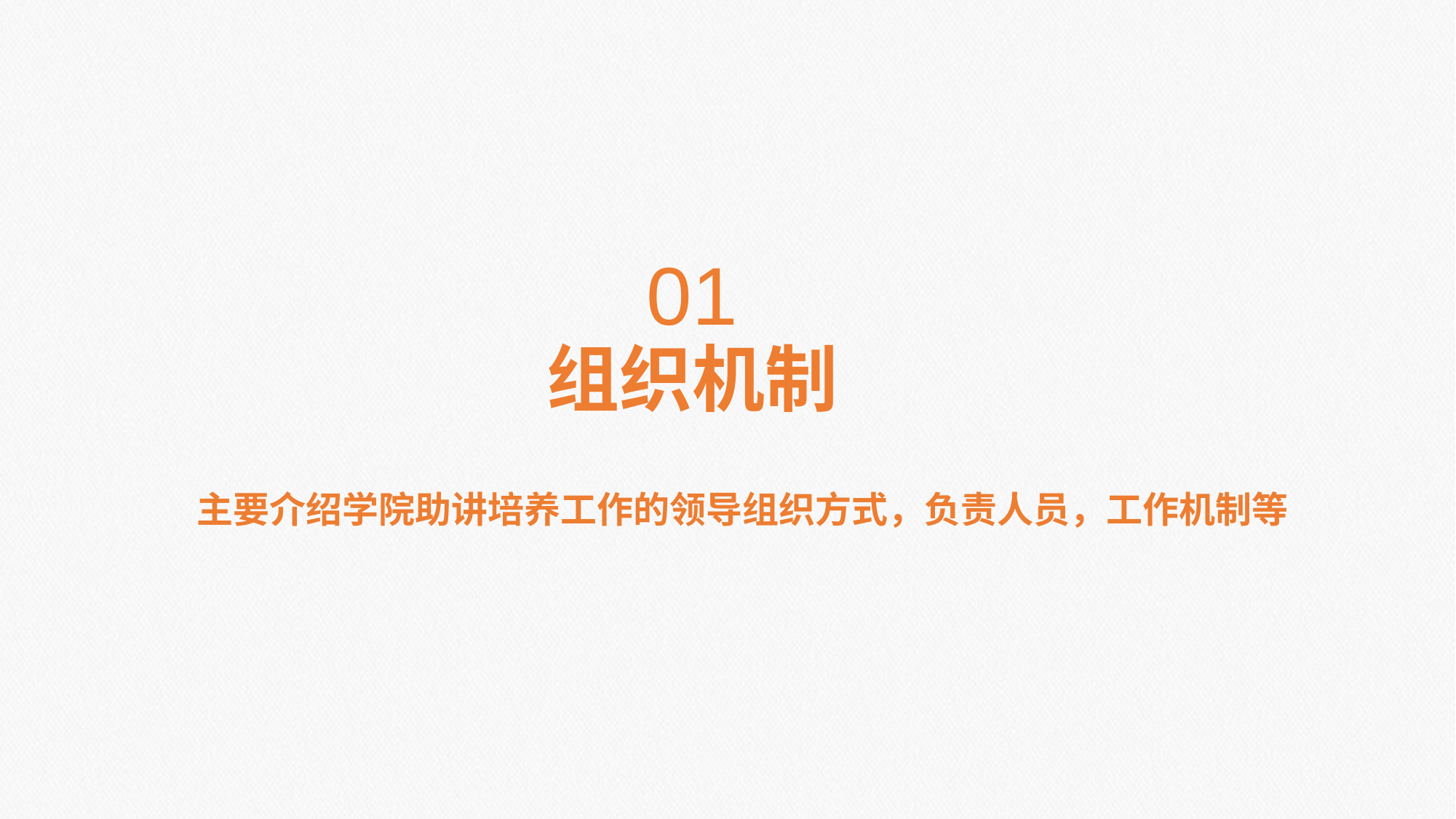

01
组织机制
主要介绍学院助讲培养工作的领导组织方式，负责人员，工作机制等